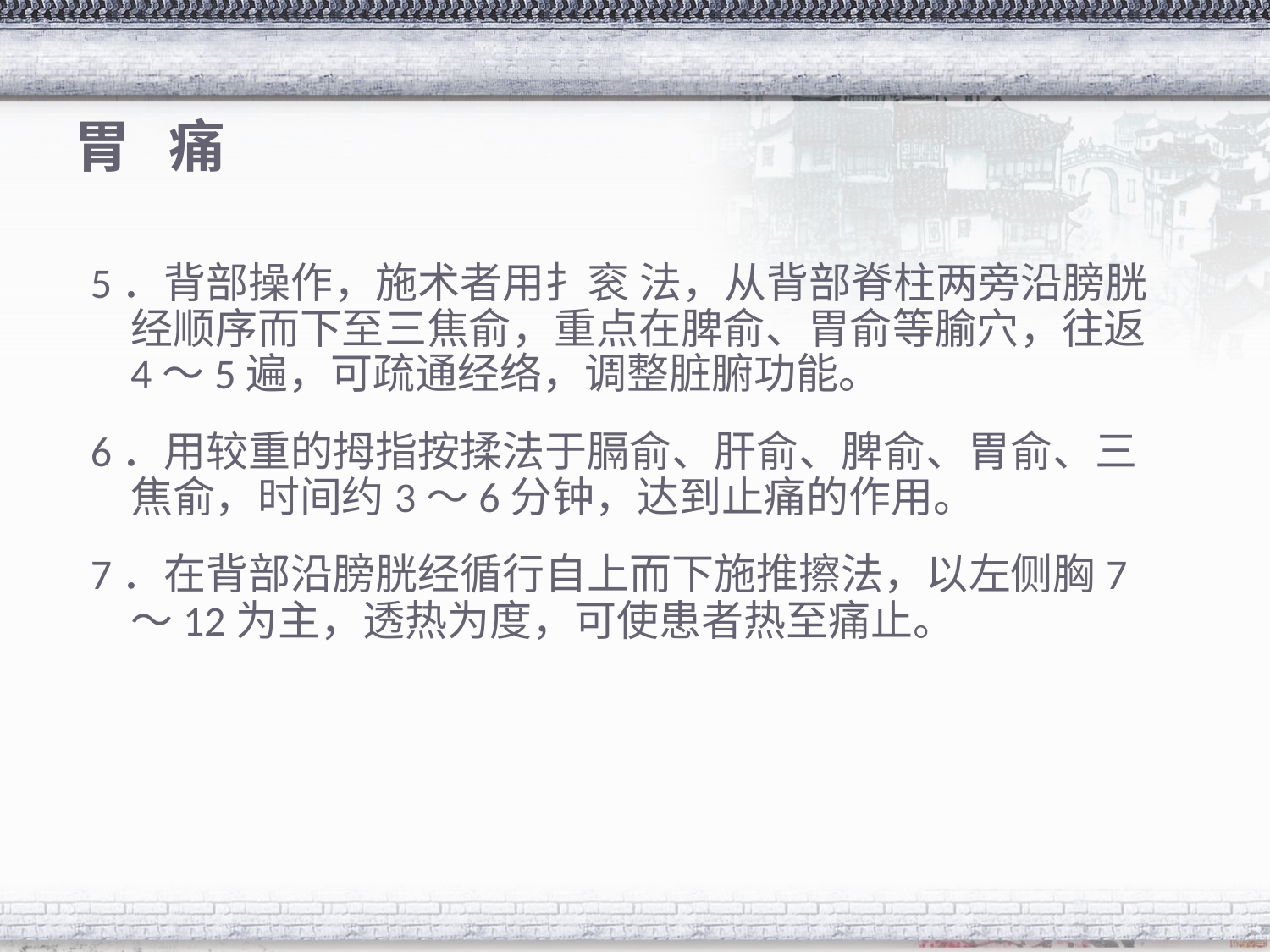

# 胃   痛
 5．背部操作，施术者用扌衮 法，从背部脊柱两旁沿膀胱经顺序而下至三焦俞，重点在脾俞、胃俞等腧穴，往返4～5遍，可疏通经络，调整脏腑功能。
 6．用较重的拇指按揉法于膈俞、肝俞、脾俞、胃俞、三焦俞，时间约3～6分钟，达到止痛的作用。
 7．在背部沿膀胱经循行自上而下施推擦法，以左侧胸7～12为主，透热为度，可使患者热至痛止。